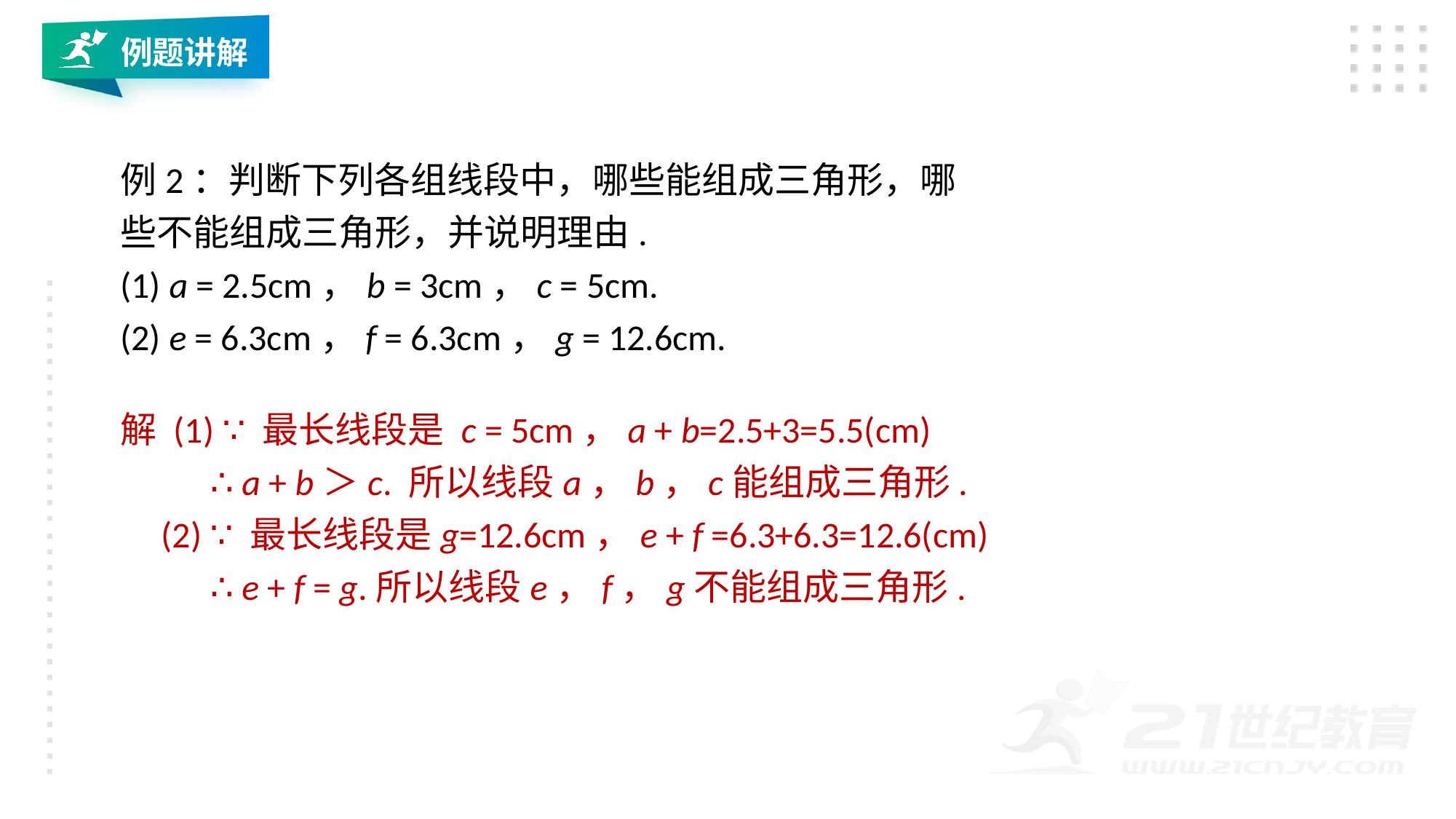

例题讲解
例2：判断下列各组线段中，哪些能组成三角形，哪些不能组成三角形，并说明理由.
(1) a = 2.5cm，b = 3cm，c = 5cm.
(2) e = 6.3cm，f = 6.3cm，g = 12.6cm.
解 (1) ∵ 最长线段是 c = 5cm，a + b=2.5+3=5.5(cm)
           ∴ a + b＞c. 所以线段a，b，c能组成三角形.
     (2) ∵ 最长线段是g=12.6cm，e + f =6.3+6.3=12.6(cm)
           ∴ e + f = g.所以线段e，f，g不能组成三角形.